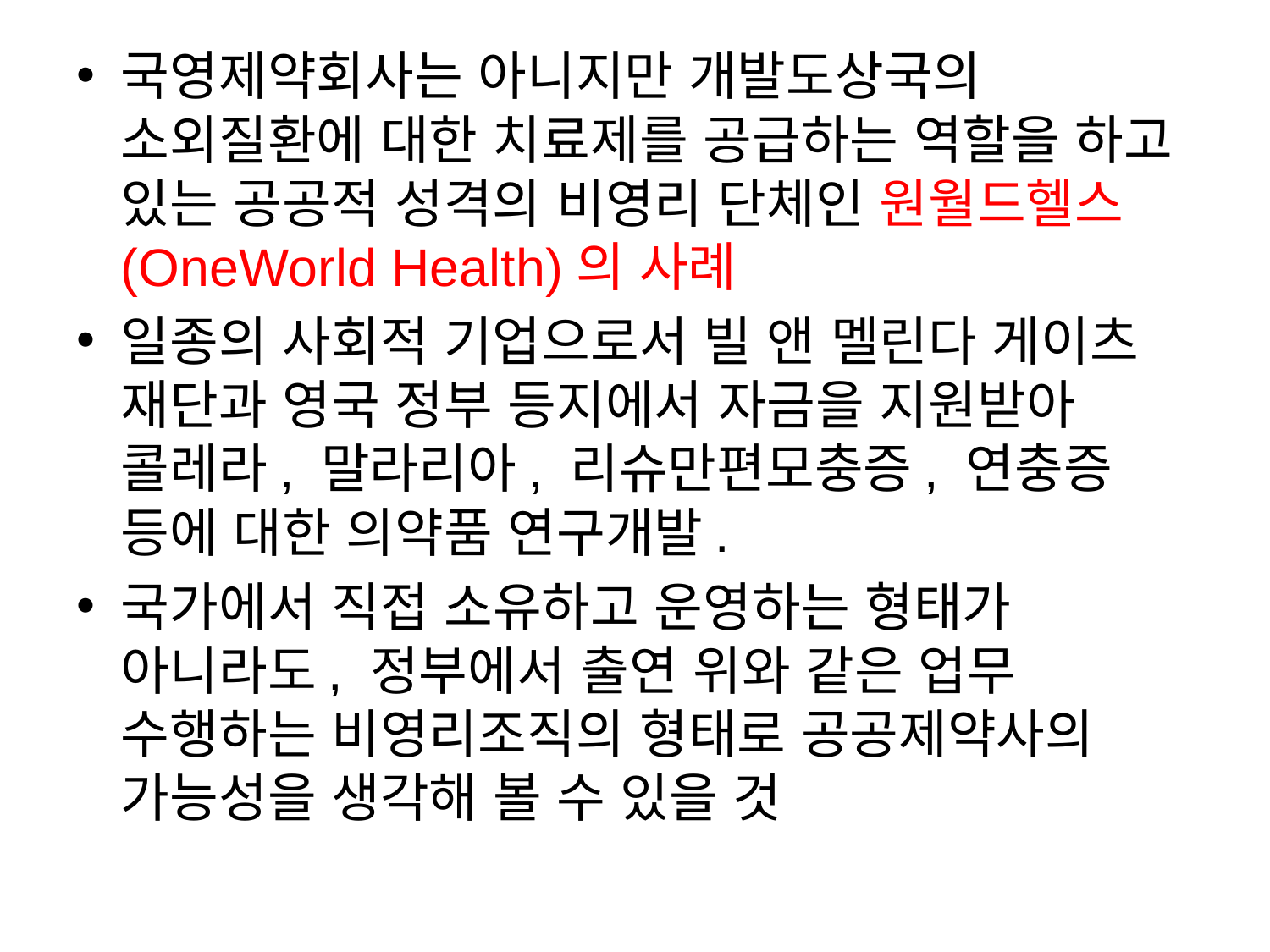

국영제약회사는 아니지만 개발도상국의 소외질환에 대한 치료제를 공급하는 역할을 하고 있는 공공적 성격의 비영리 단체인 원월드헬스(OneWorld Health)의 사례
일종의 사회적 기업으로서 빌 앤 멜린다 게이츠 재단과 영국 정부 등지에서 자금을 지원받아 콜레라, 말라리아, 리슈만편모충증, 연충증 등에 대한 의약품 연구개발.
국가에서 직접 소유하고 운영하는 형태가 아니라도, 정부에서 출연 위와 같은 업무 수행하는 비영리조직의 형태로 공공제약사의 가능성을 생각해 볼 수 있을 것
#